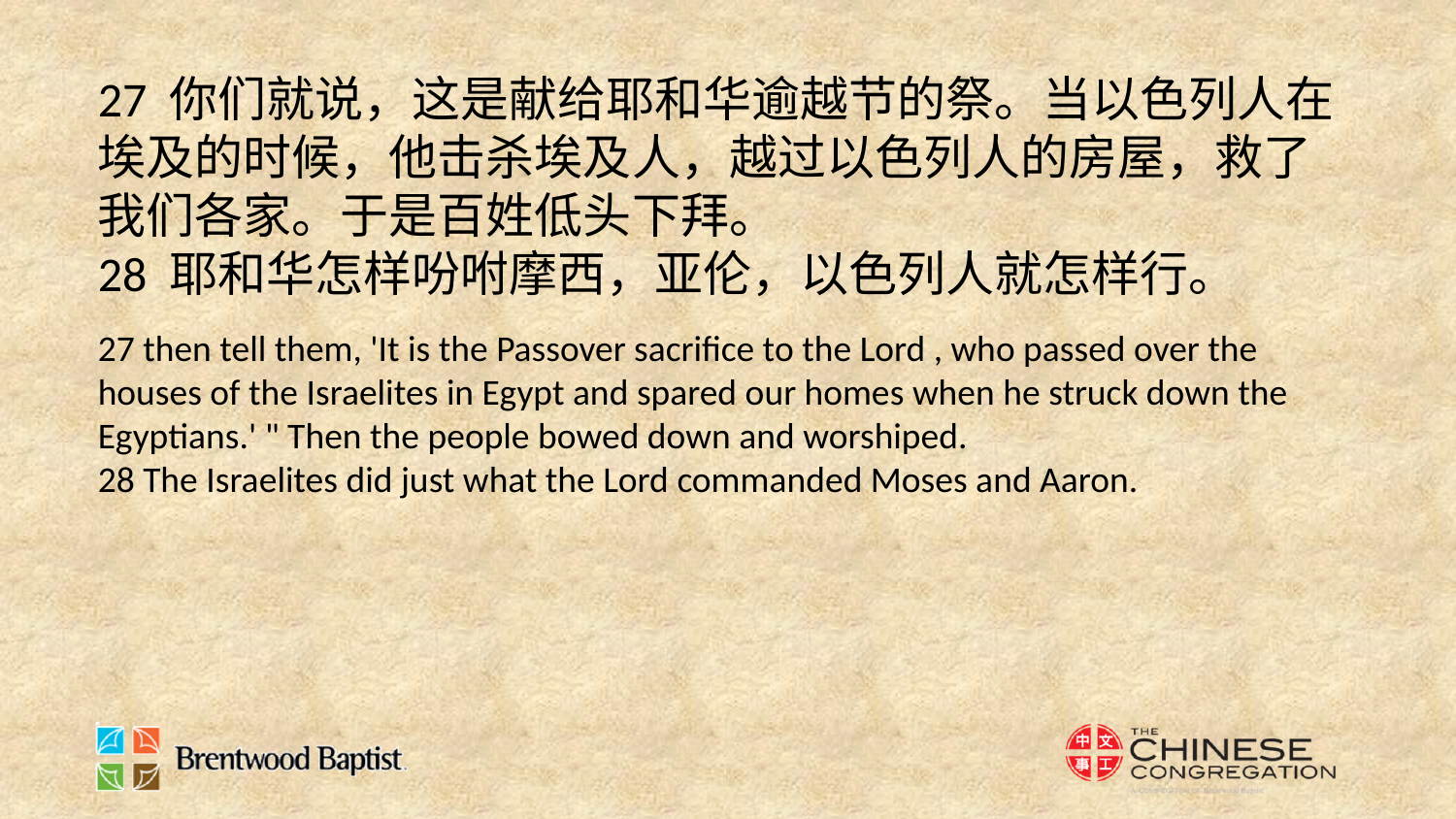

27 你们就说，这是献给耶和华逾越节的祭。当以色列人在埃及的时候，他击杀埃及人，越过以色列人的房屋，救了我们各家。于是百姓低头下拜。
28 耶和华怎样吩咐摩西，亚伦，以色列人就怎样行。

27 then tell them, 'It is the Passover sacrifice to the Lord , who passed over the houses of the Israelites in Egypt and spared our homes when he struck down the Egyptians.' " Then the people bowed down and worshiped.
28 The Israelites did just what the Lord commanded Moses and Aaron.